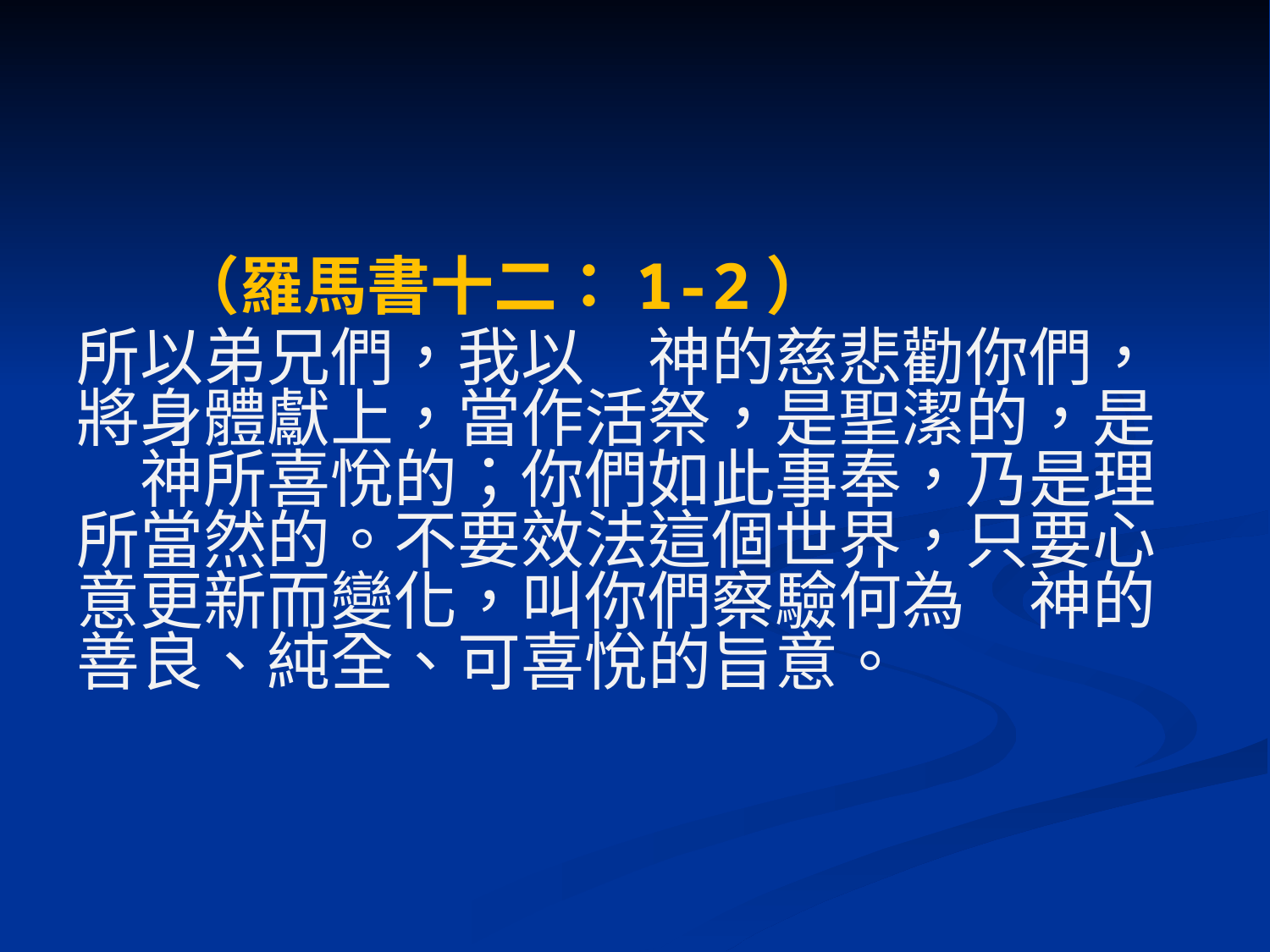

（羅馬書十二：1-2）
所以弟兄們，我以　神的慈悲勸你們，將身體獻上，當作活祭，是聖潔的，是　神所喜悅的；你們如此事奉，乃是理所當然的。不要效法這個世界，只要心意更新而變化，叫你們察驗何為　神的善良、純全、可喜悅的旨意。